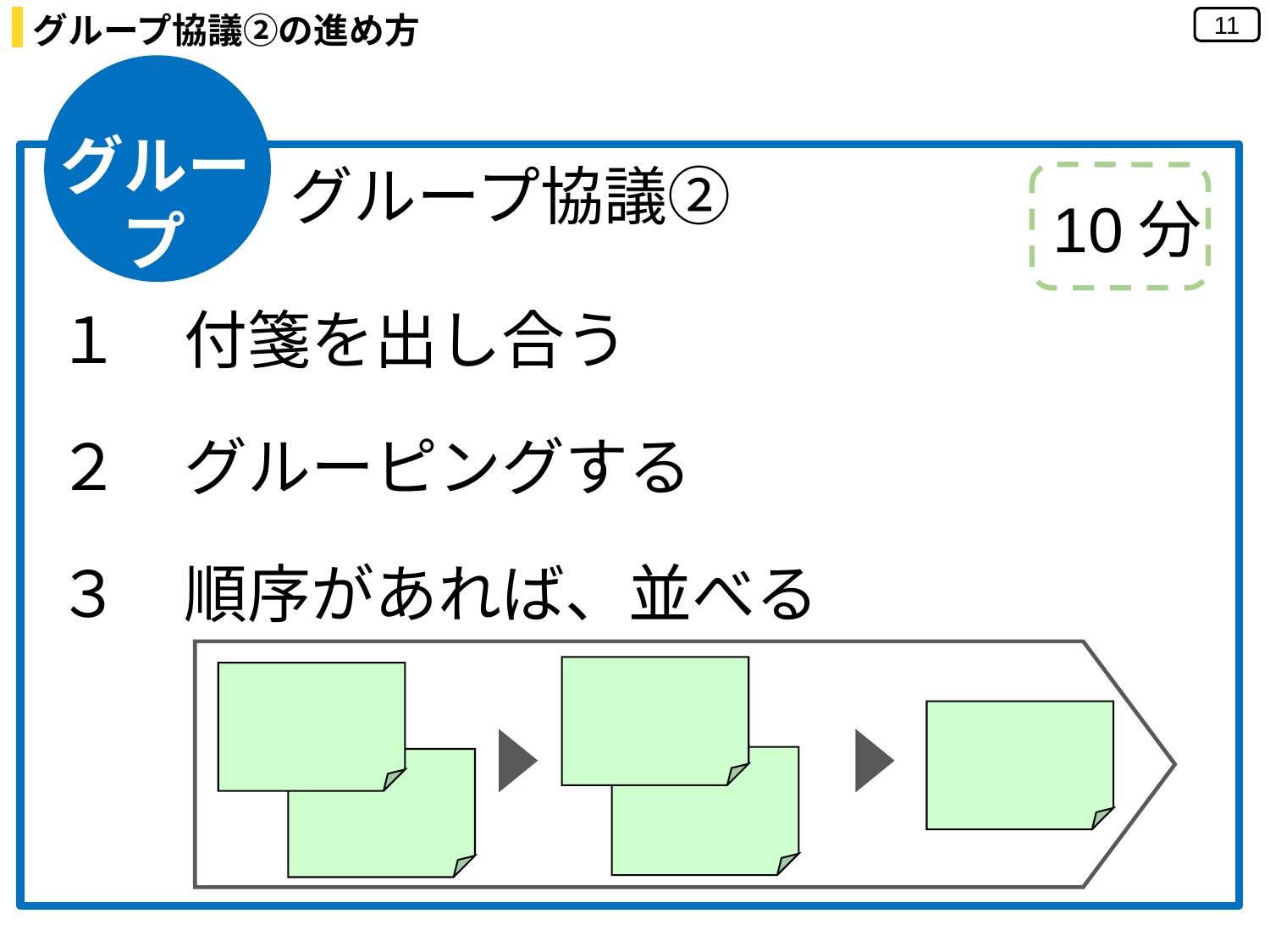

グループ協議②の進め方

11

グループ

グループ協議②

10分
１　付箋を出し合う

２　グルーピングする

３　順序があれば、並べる